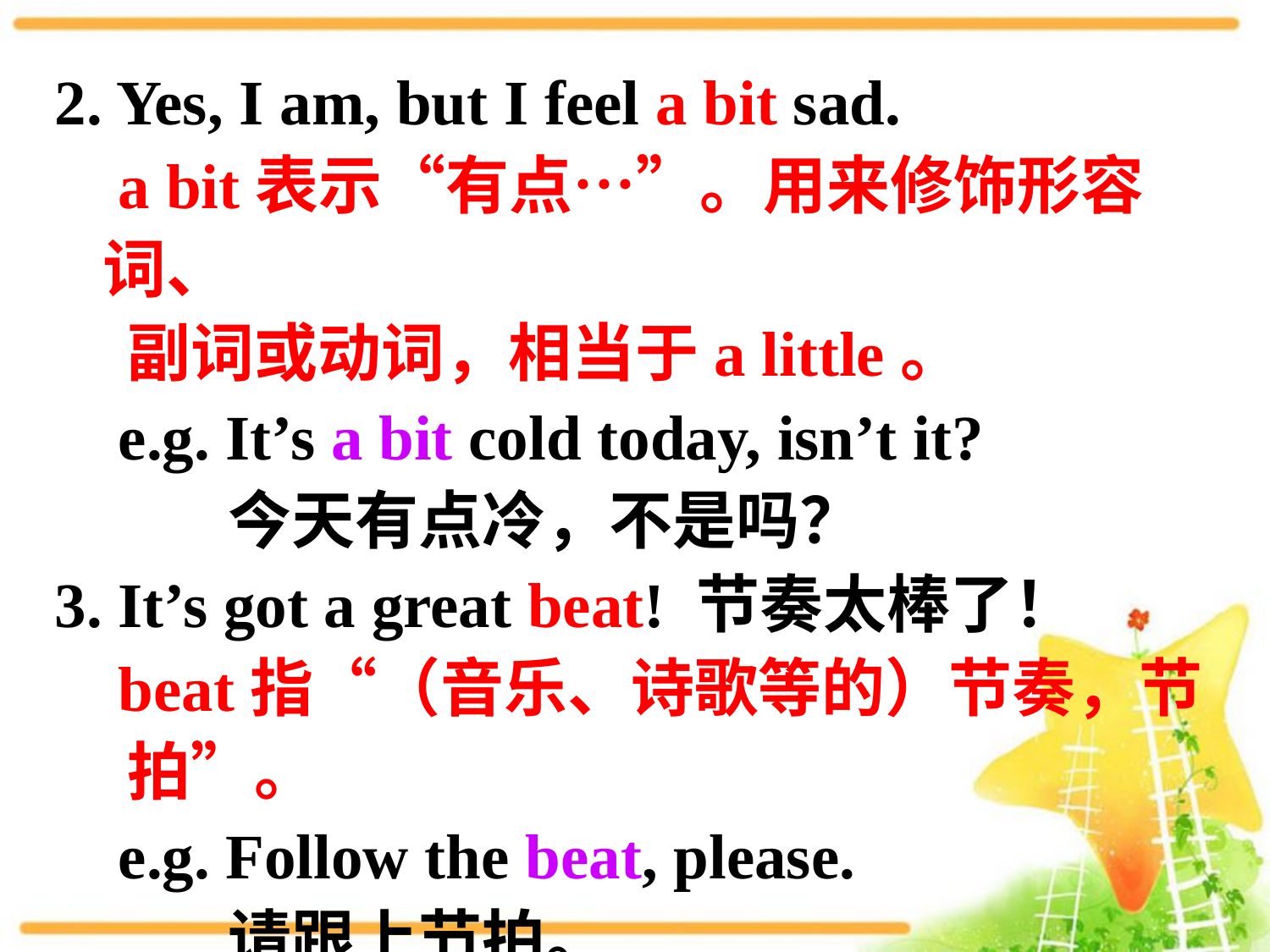

2. Yes, I am, but I feel a bit sad.
    a bit表示“有点…”。用来修饰形容词、
    副词或动词，相当于a little。
    e.g. It’s a bit cold today, isn’t it?
           今天有点冷，不是吗？
3. It’s got a great beat! 节奏太棒了！
    beat指“（音乐、诗歌等的）节奏，节
    拍”。
    e.g. Follow the beat, please.
           请跟上节拍。